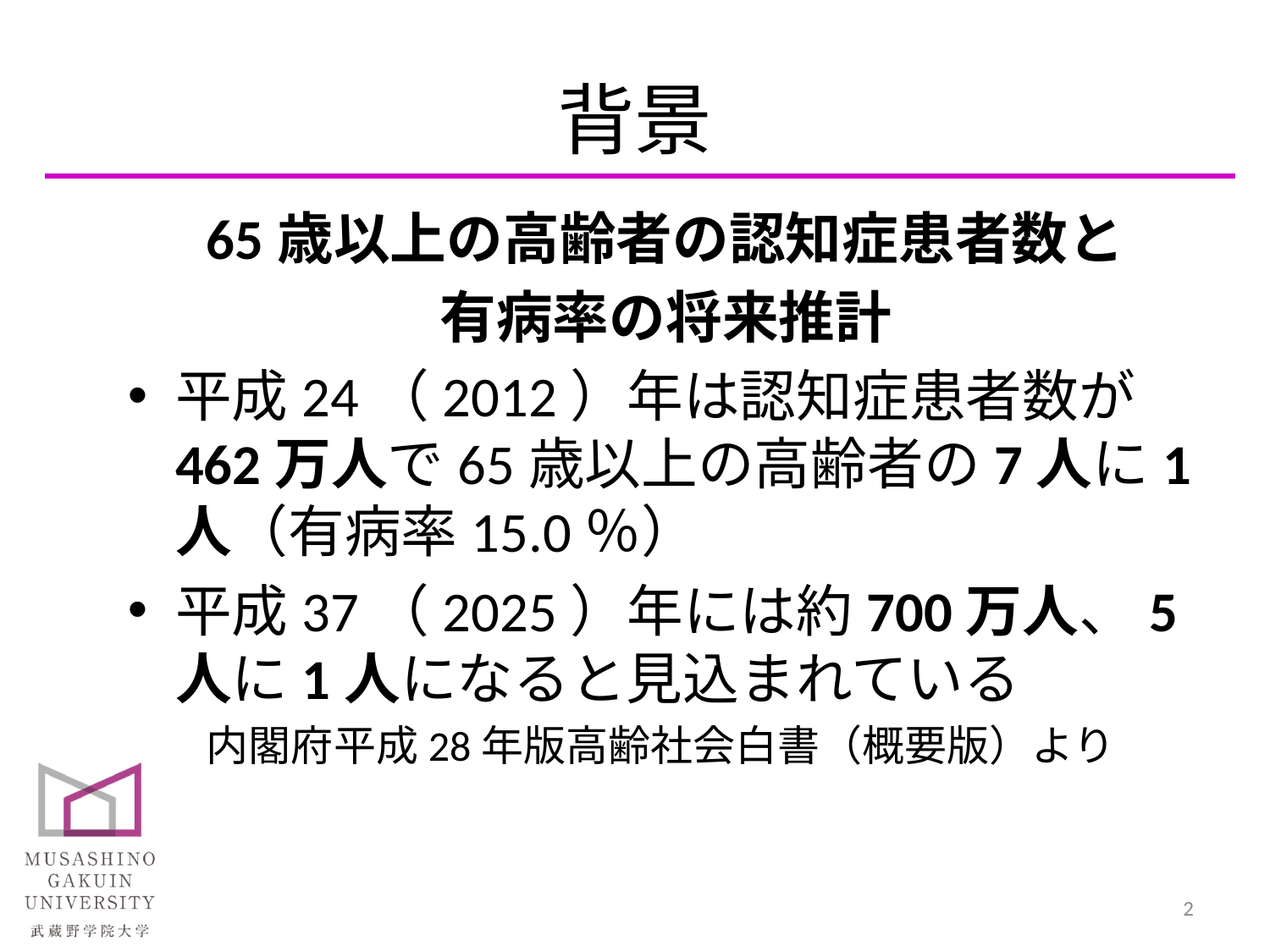

# 背景
65歳以上の高齢者の認知症患者数と
有病率の将来推計
平成24（2012）年は認知症患者数が462万人で65歳以上の高齢者の7人に1人（有病率15.0％）
平成37（2025）年には約700万人、5人に1人になると見込まれている
内閣府平成28年版高齢社会白書（概要版）より

2